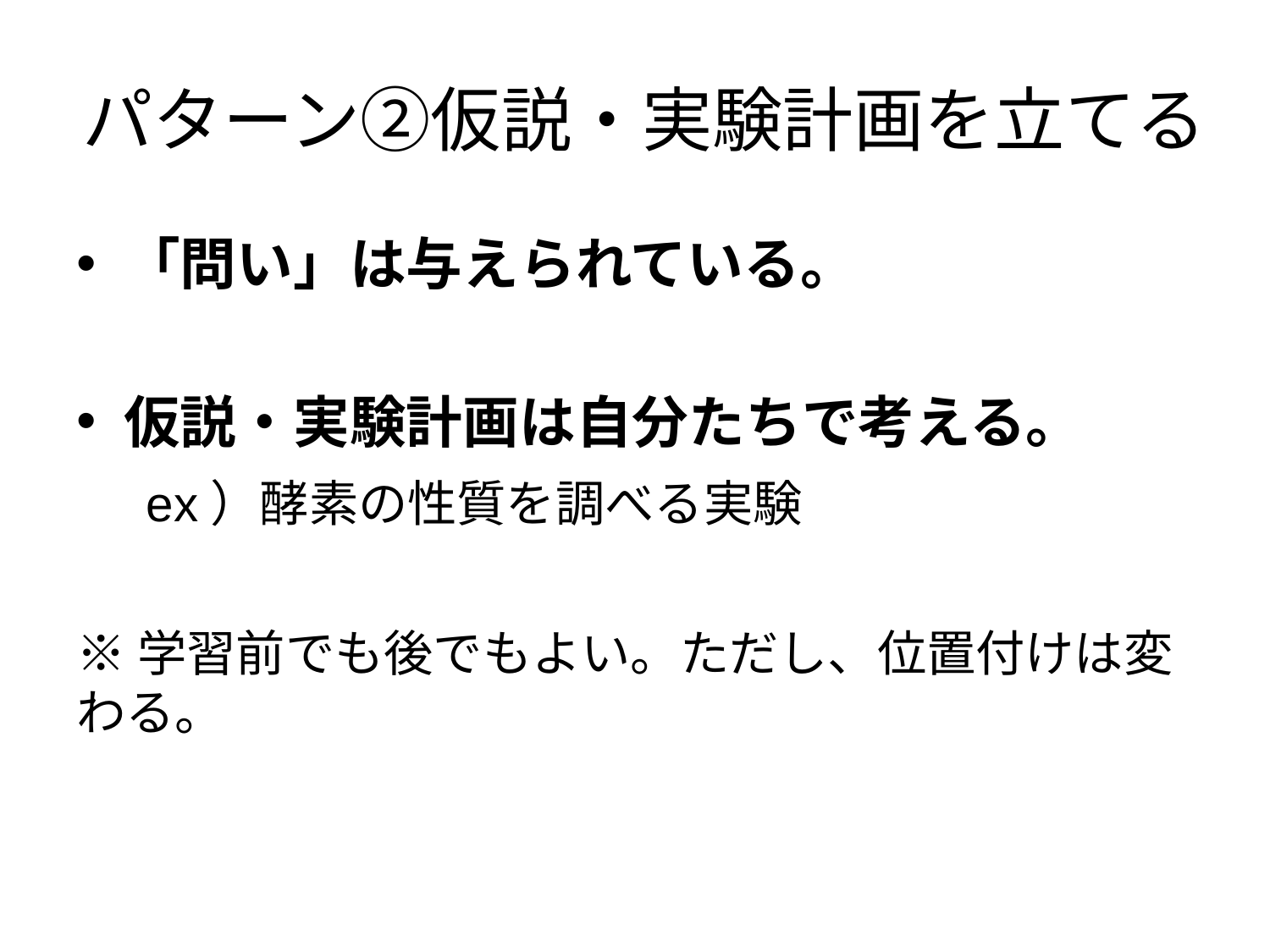

# パターン②仮説・実験計画を立てる
「問い」は与えられている。

仮説・実験計画は自分たちで考える。
　ex）酵素の性質を調べる実験

※学習前でも後でもよい。ただし、位置付けは変わる。